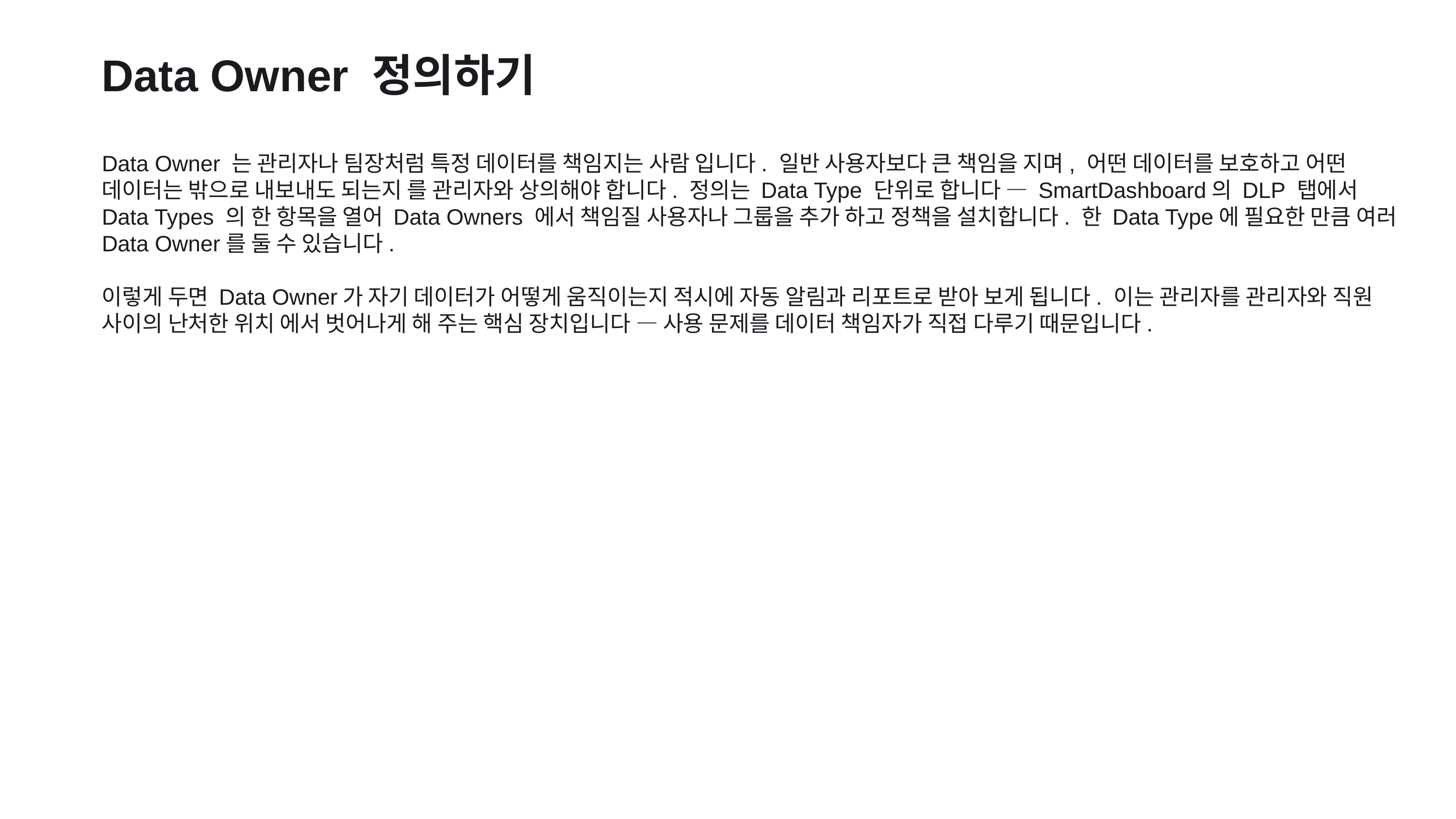

Data Owner 정의하기
Data Owner 는 관리자나 팀장처럼 특정 데이터를 책임지는 사람 입니다. 일반 사용자보다 큰 책임을 지며, 어떤 데이터를 보호하고 어떤 데이터는 밖으로 내보내도 되는지 를 관리자와 상의해야 합니다. 정의는 Data Type 단위로 합니다 — SmartDashboard의 DLP 탭에서 Data Types 의 한 항목을 열어 Data Owners 에서 책임질 사용자나 그룹을 추가 하고 정책을 설치합니다. 한 Data Type에 필요한 만큼 여러 Data Owner를 둘 수 있습니다.

이렇게 두면 Data Owner가 자기 데이터가 어떻게 움직이는지 적시에 자동 알림과 리포트로 받아 보게 됩니다. 이는 관리자를 관리자와 직원 사이의 난처한 위치 에서 벗어나게 해 주는 핵심 장치입니다 — 사용 문제를 데이터 책임자가 직접 다루기 때문입니다.